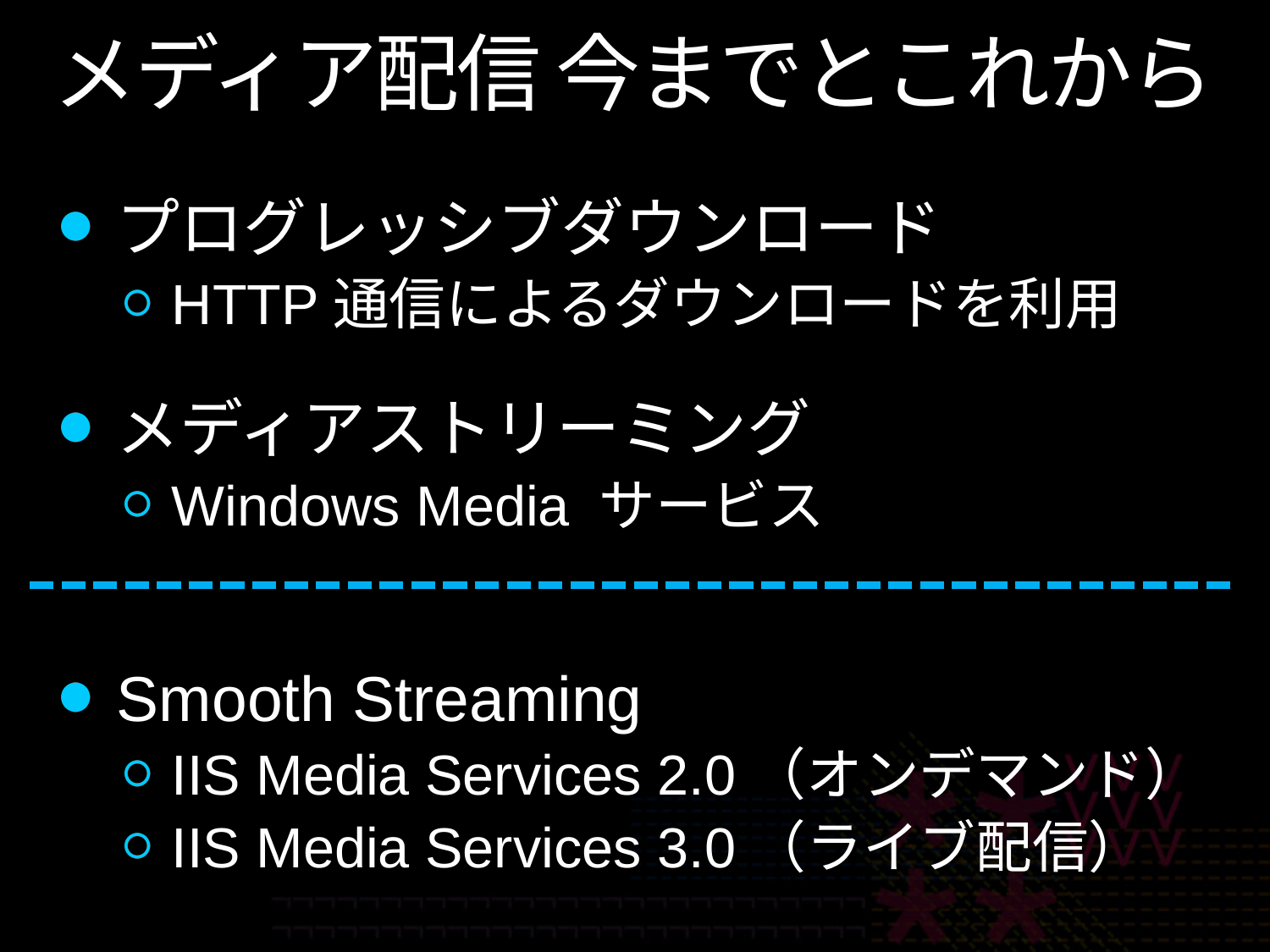

# メディア配信 今までとこれから
プログレッシブダウンロード
HTTP通信によるダウンロードを利用

メディアストリーミング
Windows Media サービス

Smooth Streaming
IIS Media Services 2.0（オンデマンド）
IIS Media Services 3.0（ライブ配信）